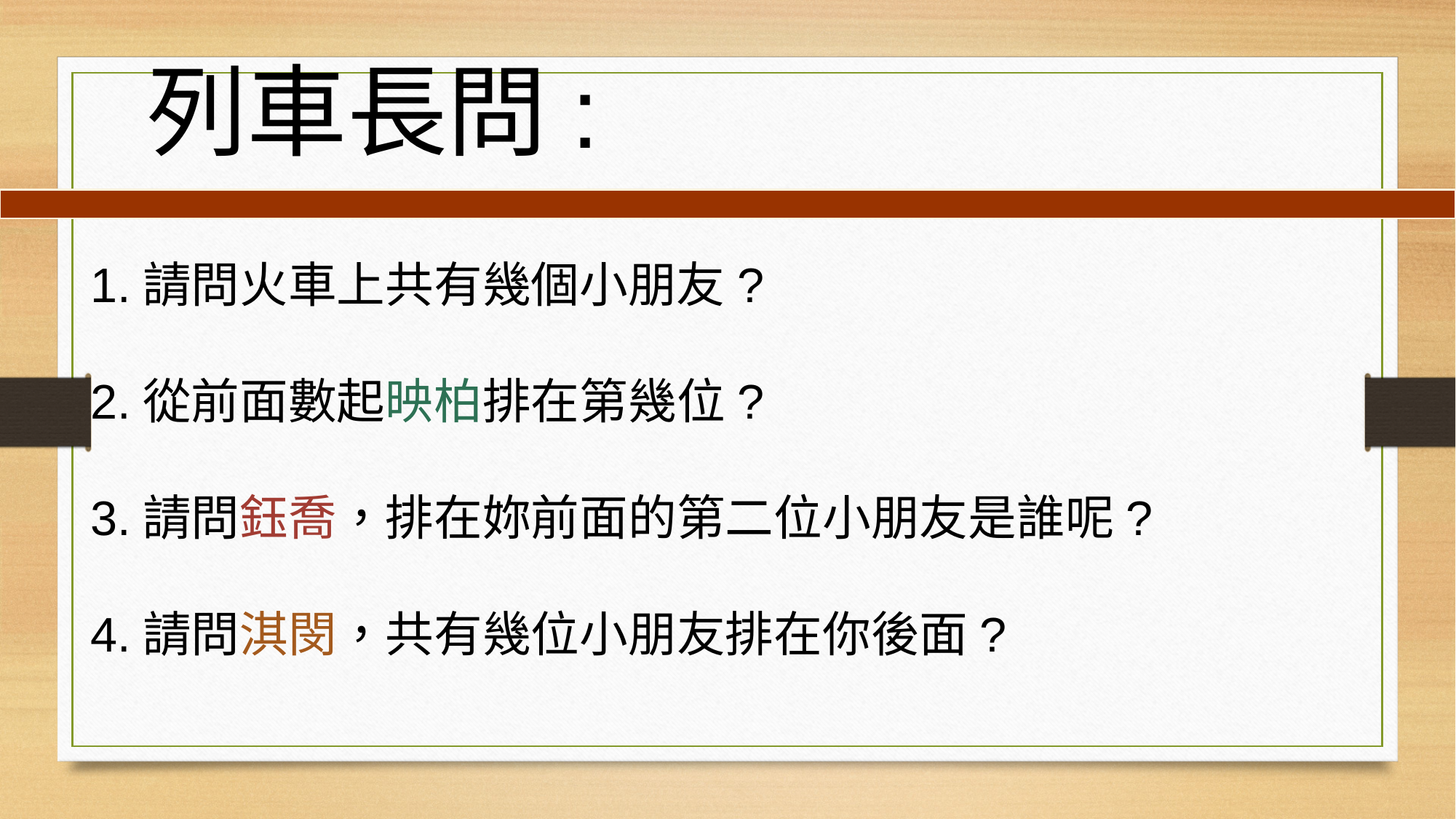

列車長問:

1.請問火車上共有幾個小朋友?
2.從前面數起映柏排在第幾位?
3.請問鈺喬，排在妳前面的第二位小朋友是誰呢?
4.請問淇閔，共有幾位小朋友排在你後面?